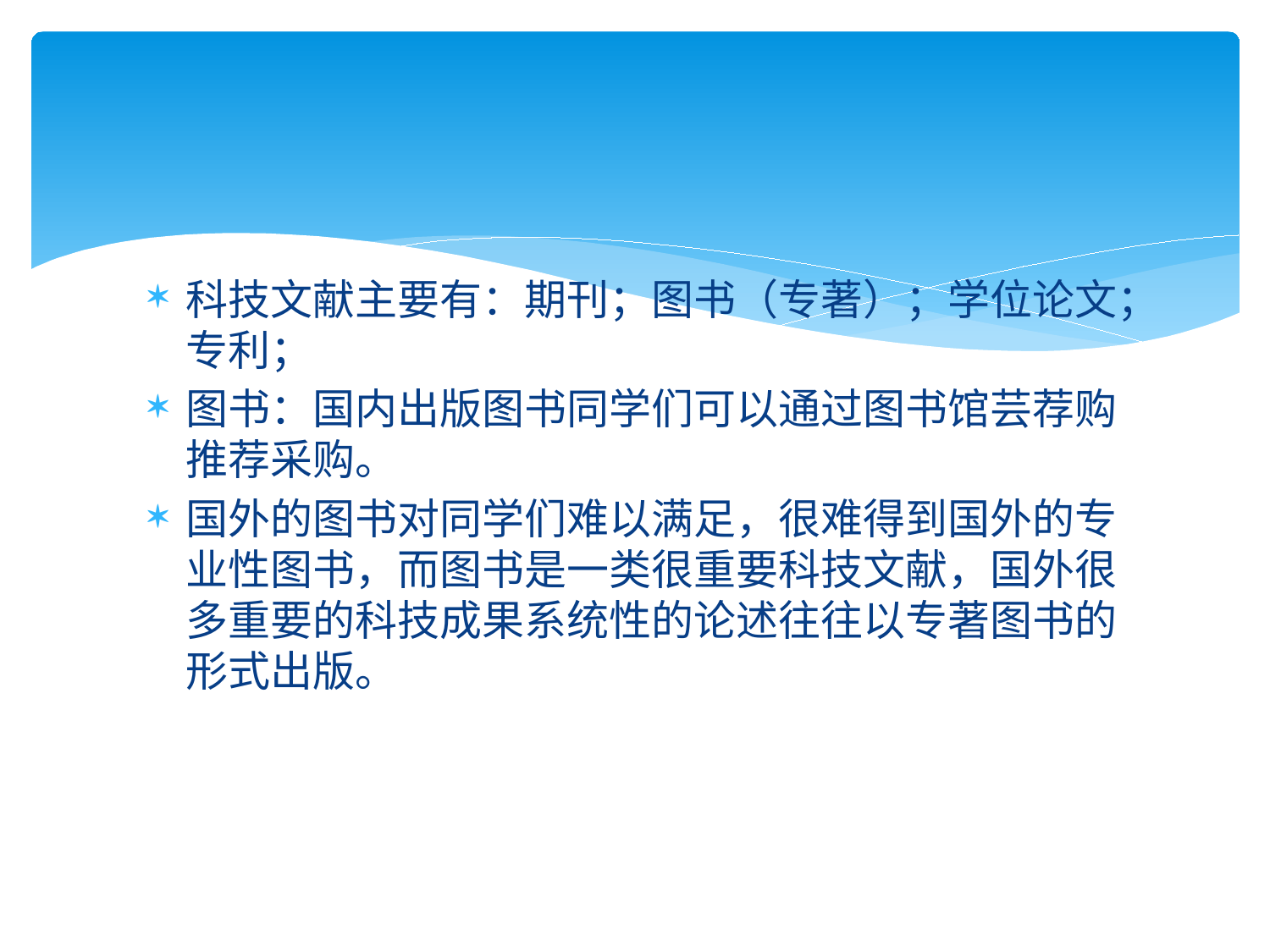

#
科技文献主要有：期刊；图书（专著）；学位论文；专利；
图书：国内出版图书同学们可以通过图书馆芸荐购推荐采购。
国外的图书对同学们难以满足，很难得到国外的专业性图书，而图书是一类很重要科技文献，国外很多重要的科技成果系统性的论述往往以专著图书的形式出版。